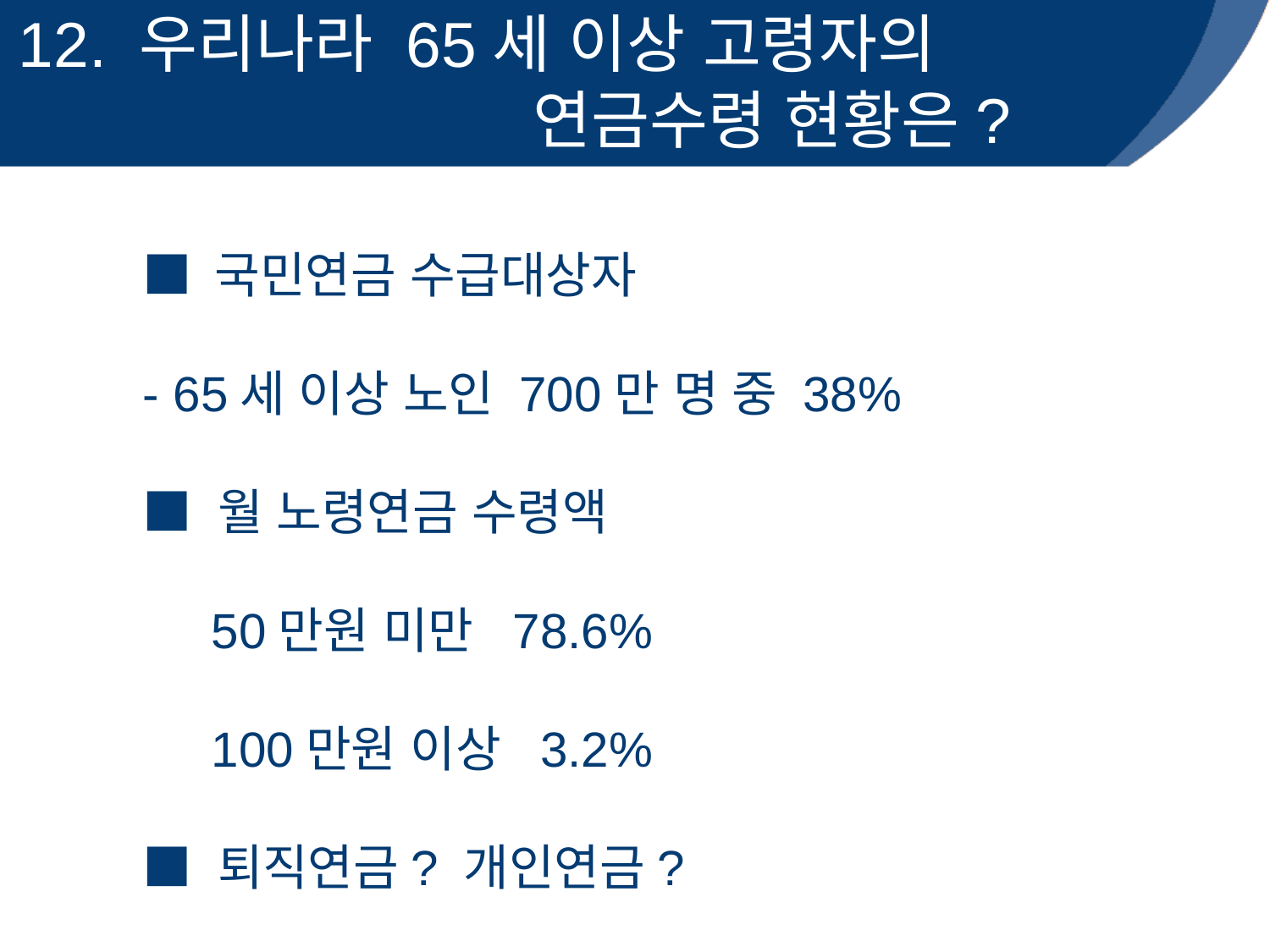

# 12. 우리나라 65세 이상 고령자의 연금수령 현황은?
■ 국민연금 수급대상자
- 65세 이상 노인 700만 명 중 38%
■ 월 노령연금 수령액
     50만원 미만  78.6%
     100만원 이상  3.2%
■ 퇴직연금? 개인연금?